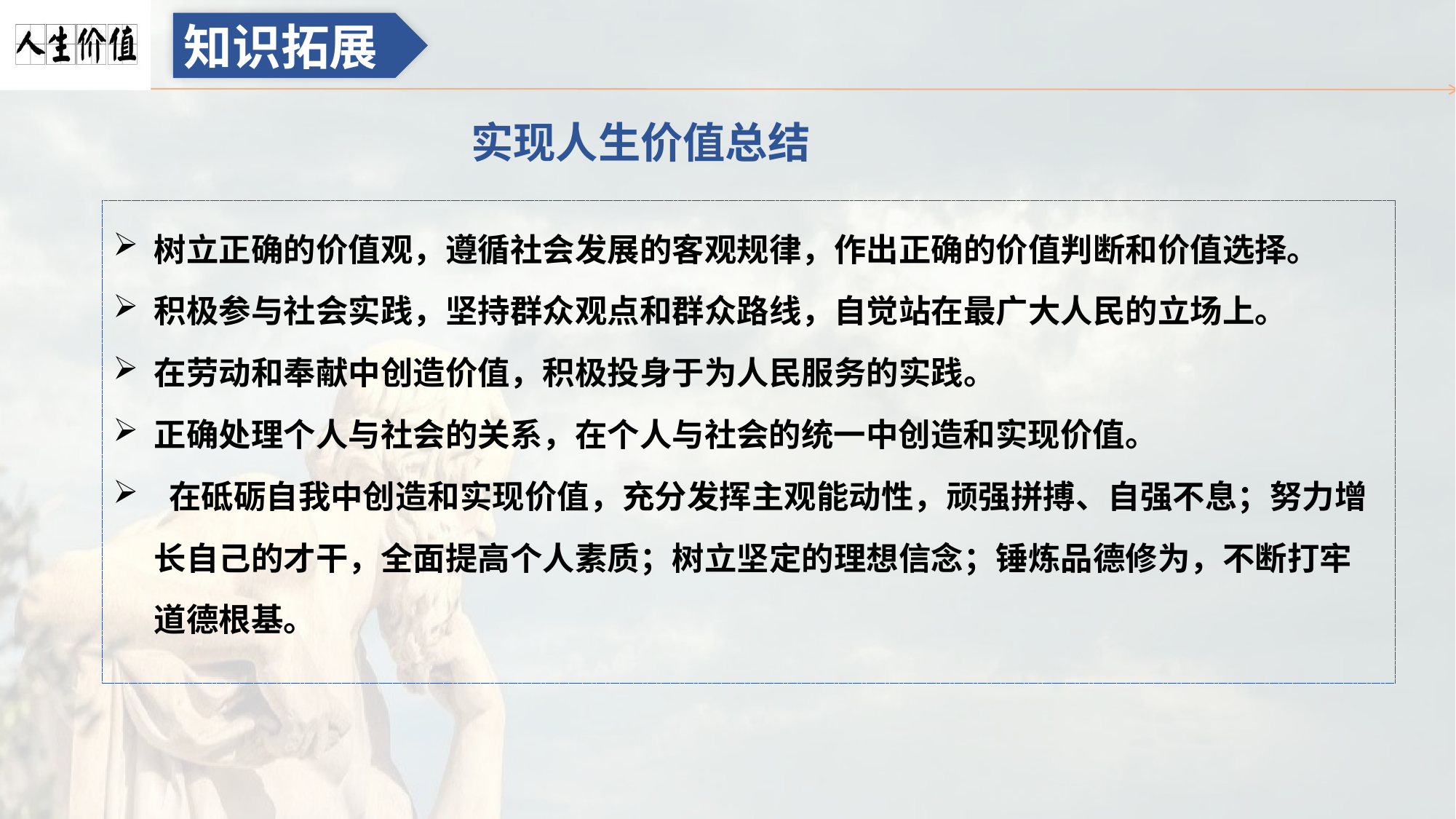

知识拓展
实现人生价值总结
树立正确的价值观，遵循社会发展的客观规律，作出正确的价值判断和价值选择。
积极参与社会实践，坚持群众观点和群众路线，自觉站在最广大人民的立场上。
在劳动和奉献中创造价值，积极投身于为人民服务的实践。
正确处理个人与社会的关系，在个人与社会的统一中创造和实现价值。
 在砥砺自我中创造和实现价值，充分发挥主观能动性，顽强拼搏、自强不息；努力增长自己的才干，全面提高个人素质；树立坚定的理想信念；锤炼品德修为，不断打牢道德根基。